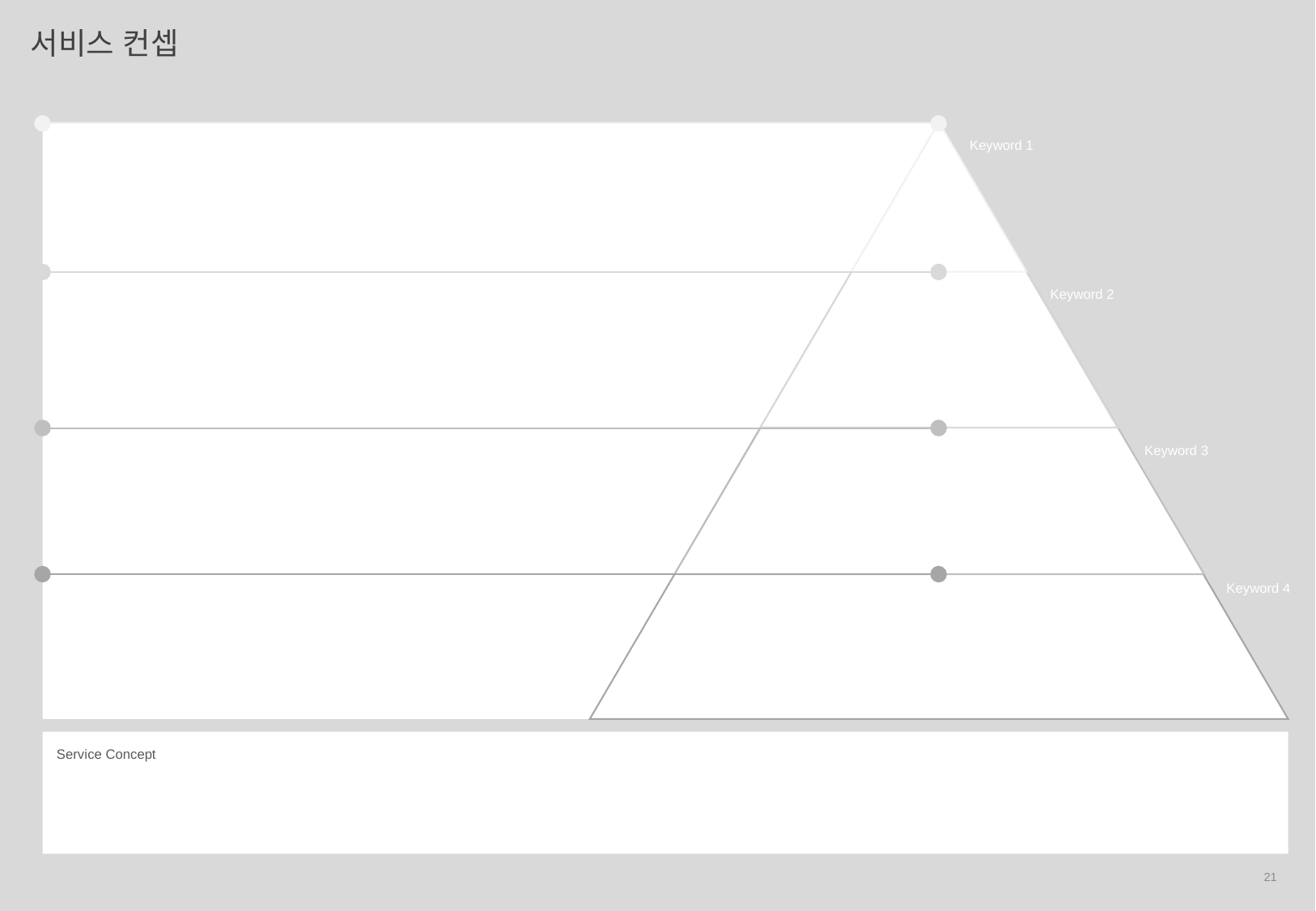

서비스 컨셉

Keyword 1

Keyword 2
Keyword 3
Keyword 4

Service Concept